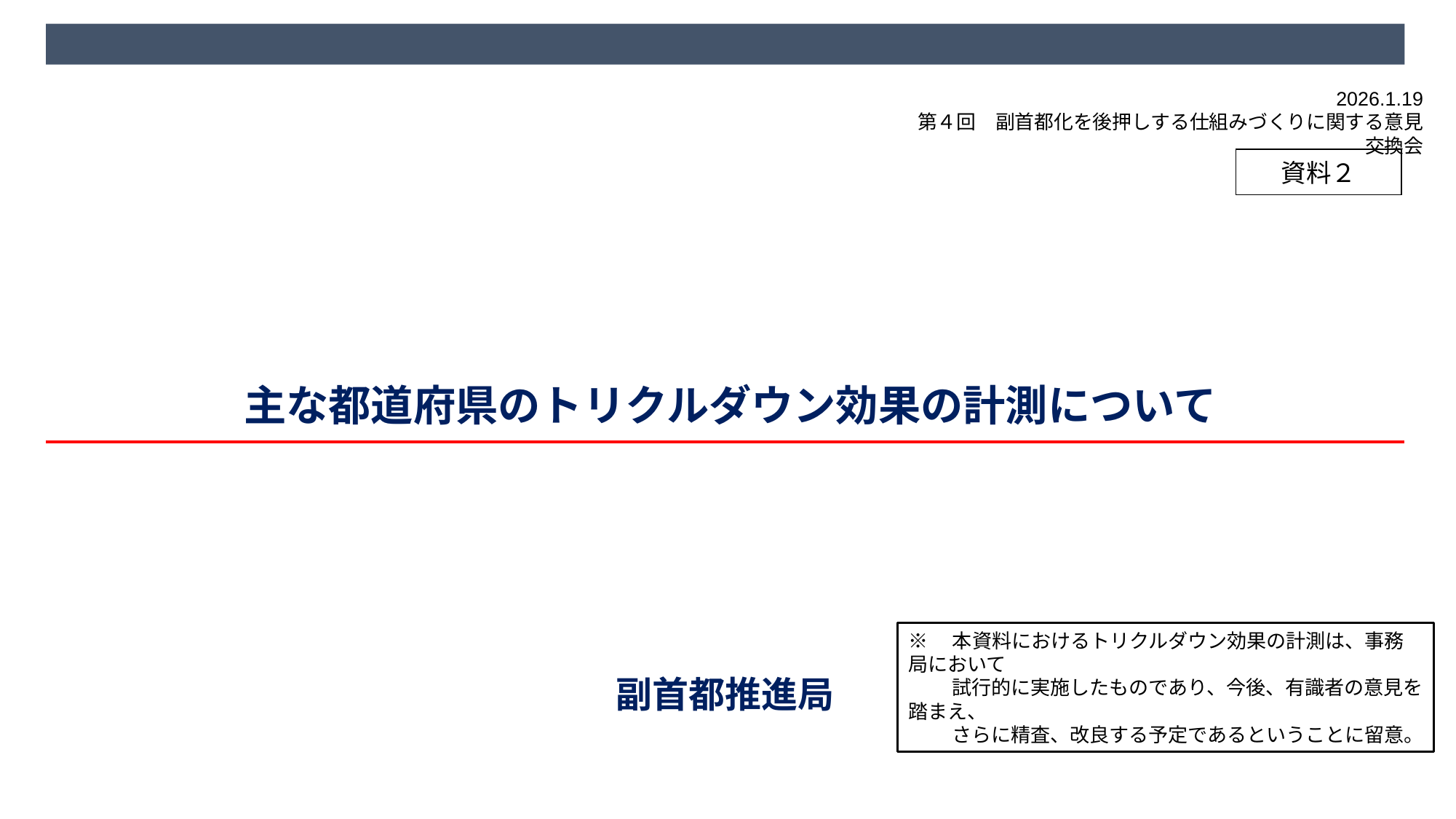

2026.1.19
第４回　副首都化を後押しする仕組みづくりに関する意見交換会
資料２
# 主な都道府県のトリクルダウン効果の計測について
※　本資料におけるトリクルダウン効果の計測は、事務局において
　　 試行的に実施したものであり、今後、有識者の意見を踏まえ、
　　 さらに精査、改良する予定であるということに留意。
副首都推進局